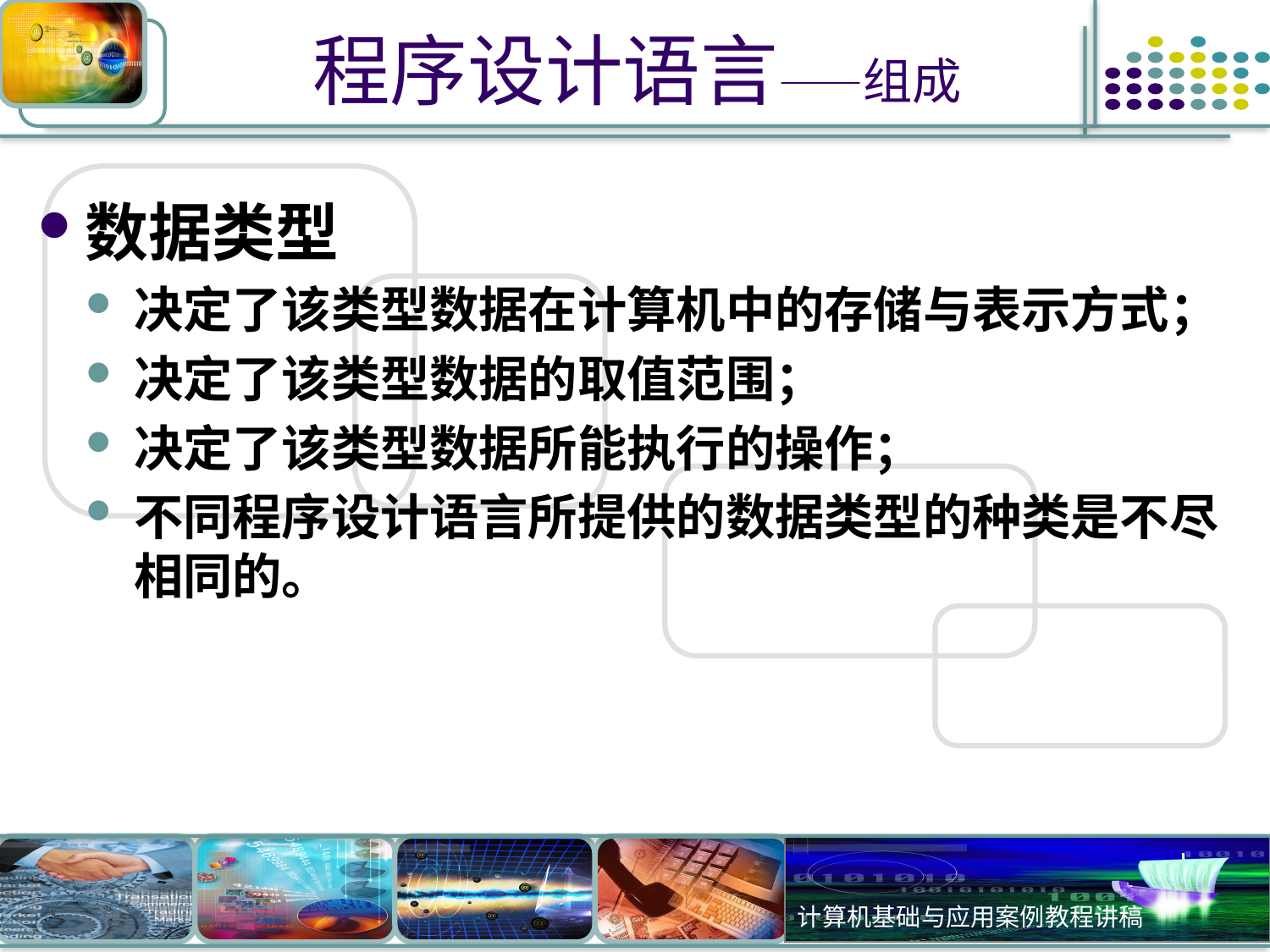

# 程序设计语言——组成
数据类型
决定了该类型数据在计算机中的存储与表示方式；
决定了该类型数据的取值范围；
决定了该类型数据所能执行的操作；
不同程序设计语言所提供的数据类型的种类是不尽相同的。